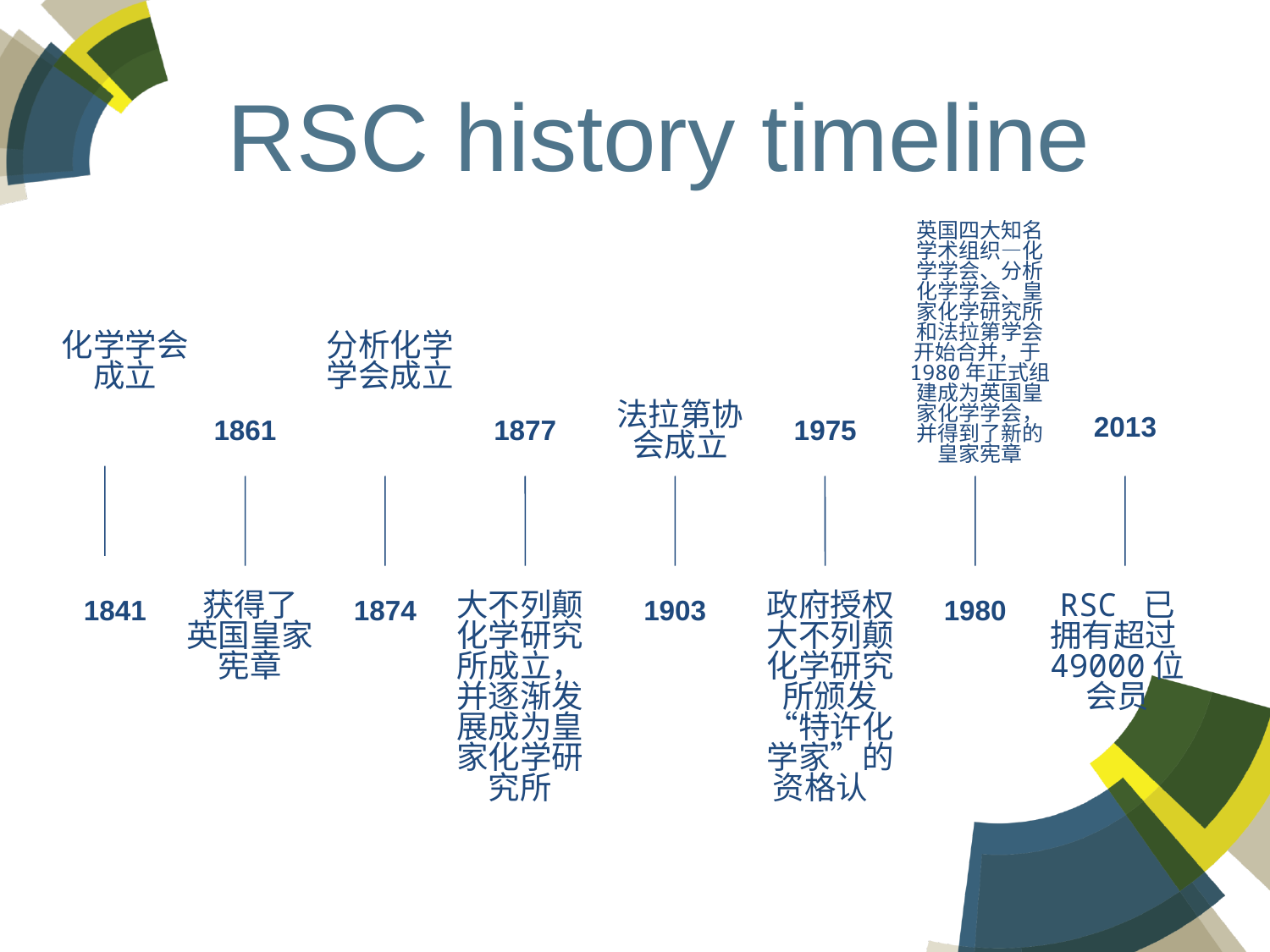

# RSC history timeline
英国四大知名学术组织—化学学会、分析化学学会、皇家化学研究所和法拉第学会开始合并，于1980年正式组建成为英国皇家化学学会，并得到了新的皇家宪章
化学学会成立

分析化学
学会成立
法拉第协会成立
2013
1861
1877
1975

1841
获得了
英国皇家宪章
1874
大不列颠化学研究所成立，并逐渐发展成为皇家化学研究所
1903
政府授权大不列颠化学研究所颁发“特许化学家”的资格认证
1980
RSC 已拥有超过49000位会员